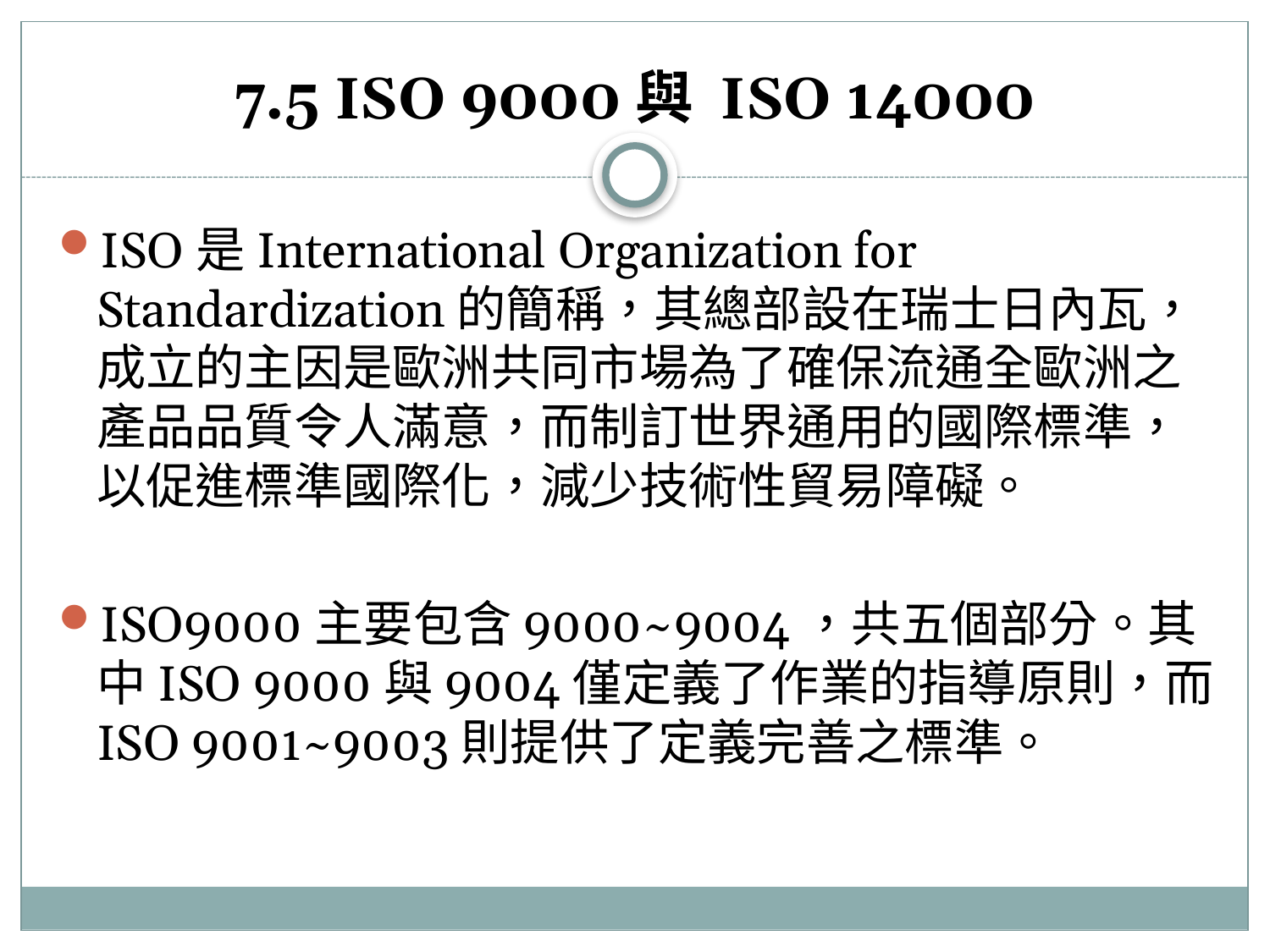

# 7.5 ISO 9000與 ISO 14000
ISO是International Organization for Standardization的簡稱，其總部設在瑞士日內瓦，成立的主因是歐洲共同市場為了確保流通全歐洲之產品品質令人滿意，而制訂世界通用的國際標準，以促進標準國際化，減少技術性貿易障礙。

ISO9000主要包含9000~9004，共五個部分。其中ISO 9000與9004僅定義了作業的指導原則，而ISO 9001~9003則提供了定義完善之標準。